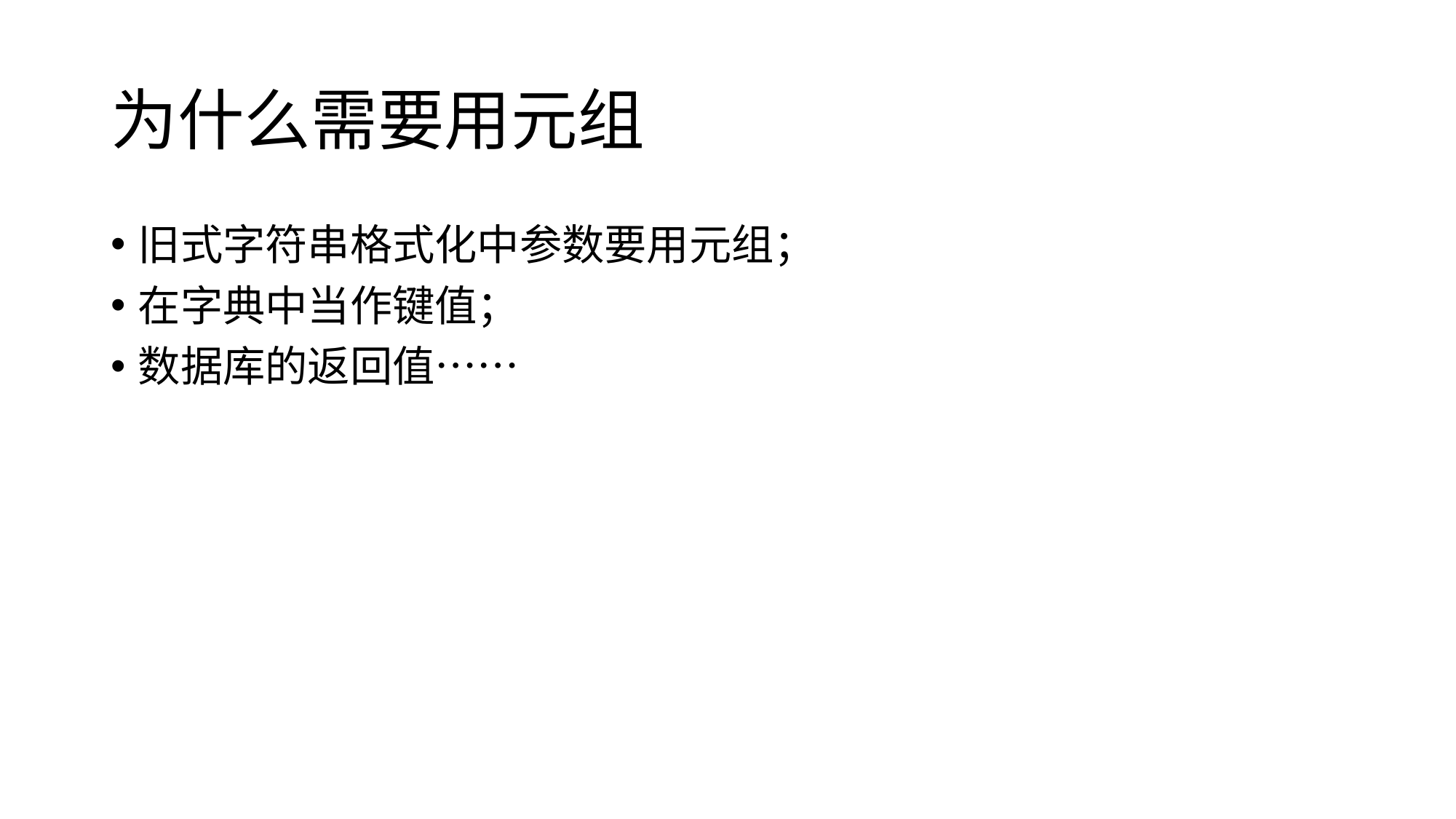

# 为什么需要用元组
旧式字符串格式化中参数要用元组；
在字典中当作键值；
数据库的返回值……